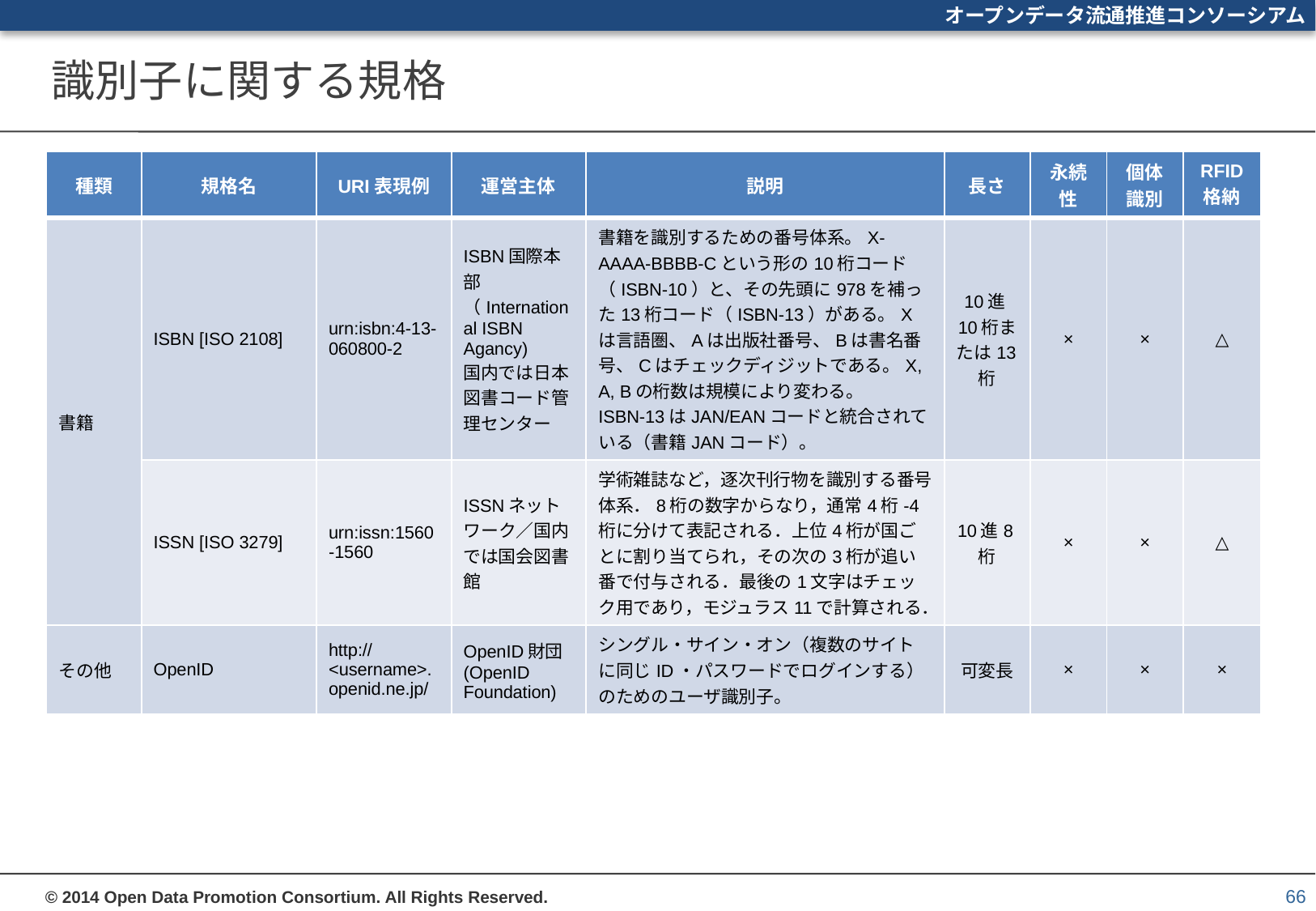

# 識別子に関する規格
| 種類 | 規格名 | URI表現例 | 運営主体 | 説明 | 長さ | 永続性 | 個体 識別 | RFID 格納 |
| --- | --- | --- | --- | --- | --- | --- | --- | --- |
| 書籍 | ISBN [ISO 2108] | urn:isbn:4-13-060800-2 | ISBN国際本部 （International ISBN Agancy) 国内では日本図書コード管理センター | 書籍を識別するための番号体系。X-AAAA-BBBB-Cという形の10桁コード（ISBN-10）と、その先頭に978を補った13桁コード（ISBN-13）がある。Xは言語圏、Aは出版社番号、Bは書名番号、Cはチェックディジットである。X, A, Bの桁数は規模により変わる。 ISBN-13はJAN/EANコードと統合されている（書籍JANコード）。 | 10進10桁または13桁 | × | × | △ |
|  | ISSN [ISO 3279] | urn:issn:1560-1560 | ISSNネットワーク／国内では国会図書館 | 学術雑誌など，逐次刊行物を識別する番号体系．8桁の数字からなり，通常4桁-4桁に分けて表記される．上位4桁が国ごとに割り当てられ，その次の3桁が追い番で付与される．最後の1文字はチェック用であり，モジュラス11で計算される． | 10進8桁 | × | × | △ |
| その他 | OpenID | http://<username>.openid.ne.jp/ | OpenID財団 (OpenID Foundation) | シングル・サイン・オン（複数のサイトに同じID・パスワードでログインする）のためのユーザ識別子。 | 可変長 | × | × | × |
66